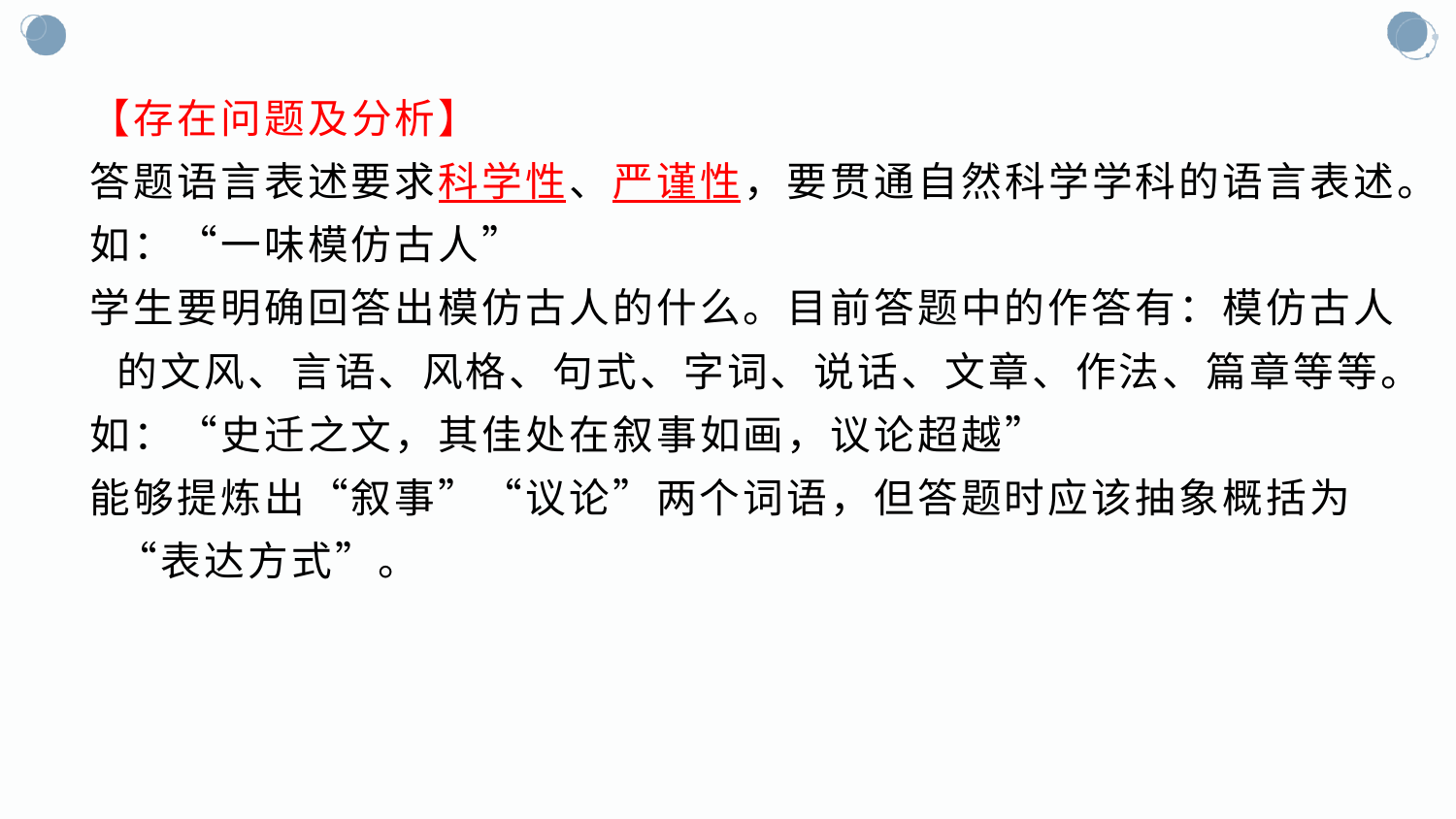

【存在问题及分析】
答题语言表述要求科学性、严谨性，要贯通自然科学学科的语言表述。
如：“一味模仿古人”
学生要明确回答出模仿古人的什么。目前答题中的作答有：模仿古人的文风、言语、风格、句式、字词、说话、文章、作法、篇章等等。
如：“史迁之文，其佳处在叙事如画，议论超越”
能够提炼出“叙事”“议论”两个词语，但答题时应该抽象概括为“表达方式”。